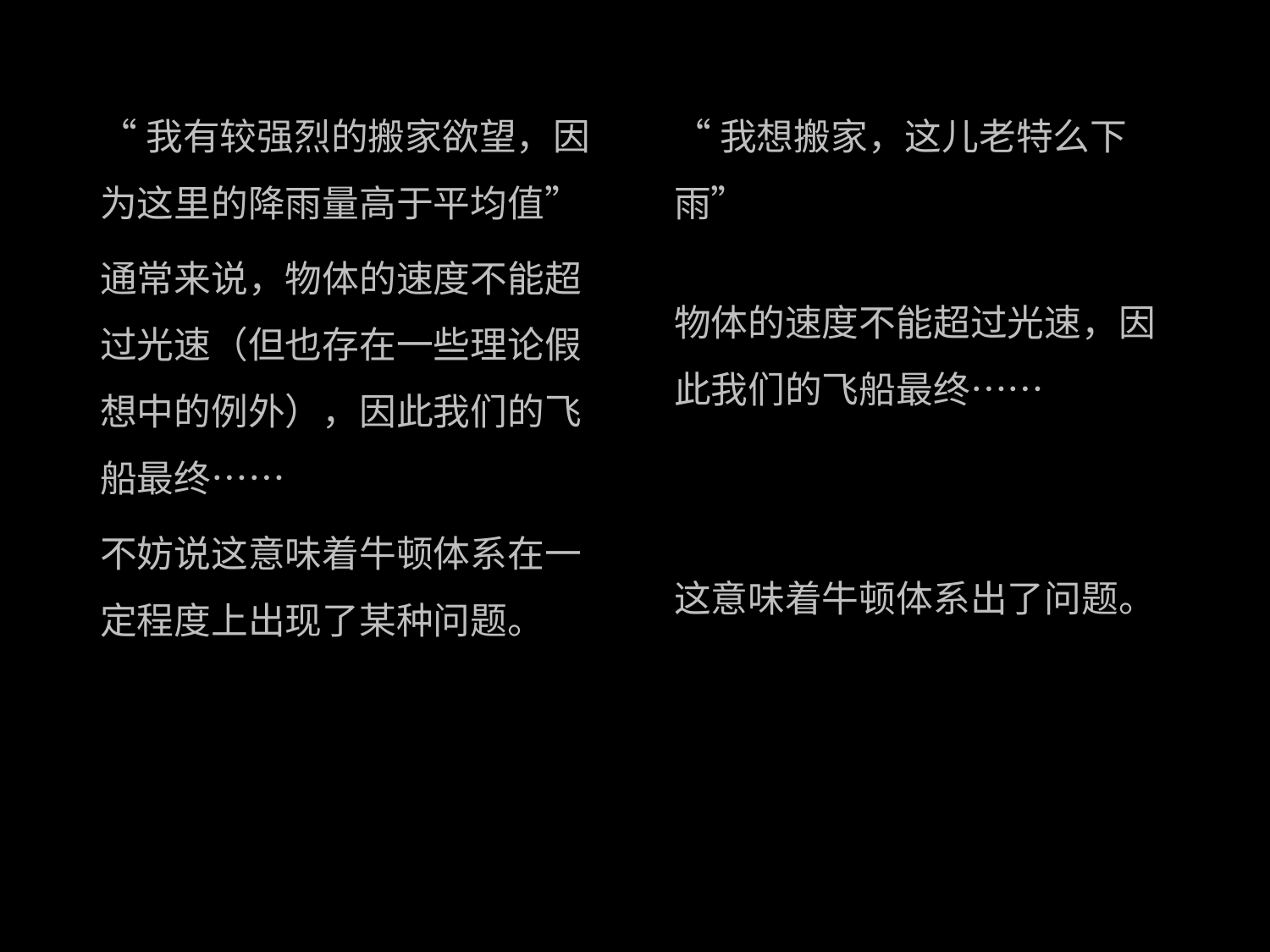

“我想搬家，这儿老特么下雨”
物体的速度不能超过光速，因此我们的飞船最终……
这意味着牛顿体系出了问题。
“我有较强烈的搬家欲望，因为这里的降雨量高于平均值”
通常来说，物体的速度不能超过光速（但也存在一些理论假想中的例外），因此我们的飞船最终……
不妨说这意味着牛顿体系在一定程度上出现了某种问题。